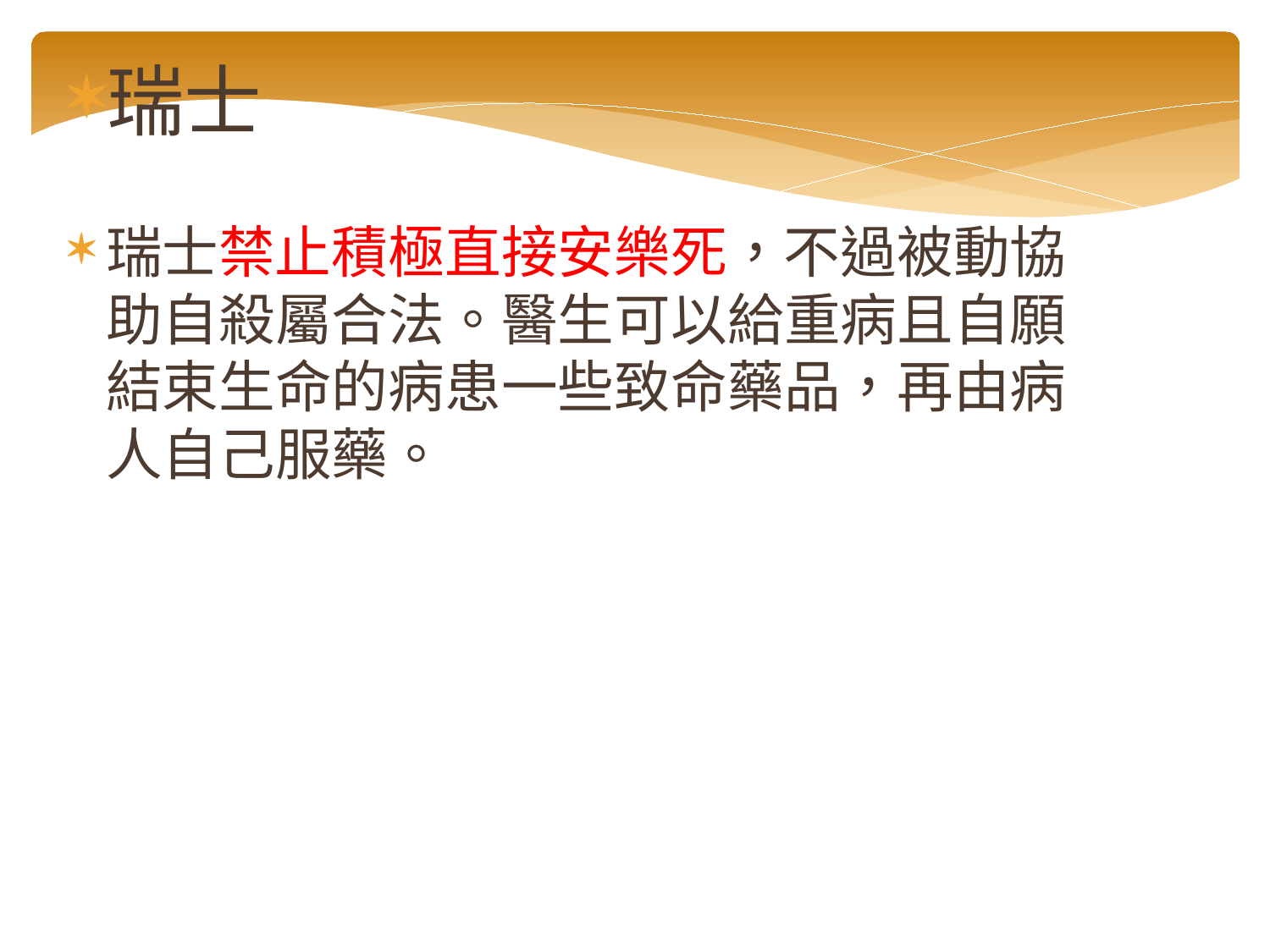

瑞士

瑞士禁止積極直接安樂死，不過被動協助自殺屬合法。醫生可以給重病且自願結束生命的病患一些致命藥品，再由病人自己服藥。